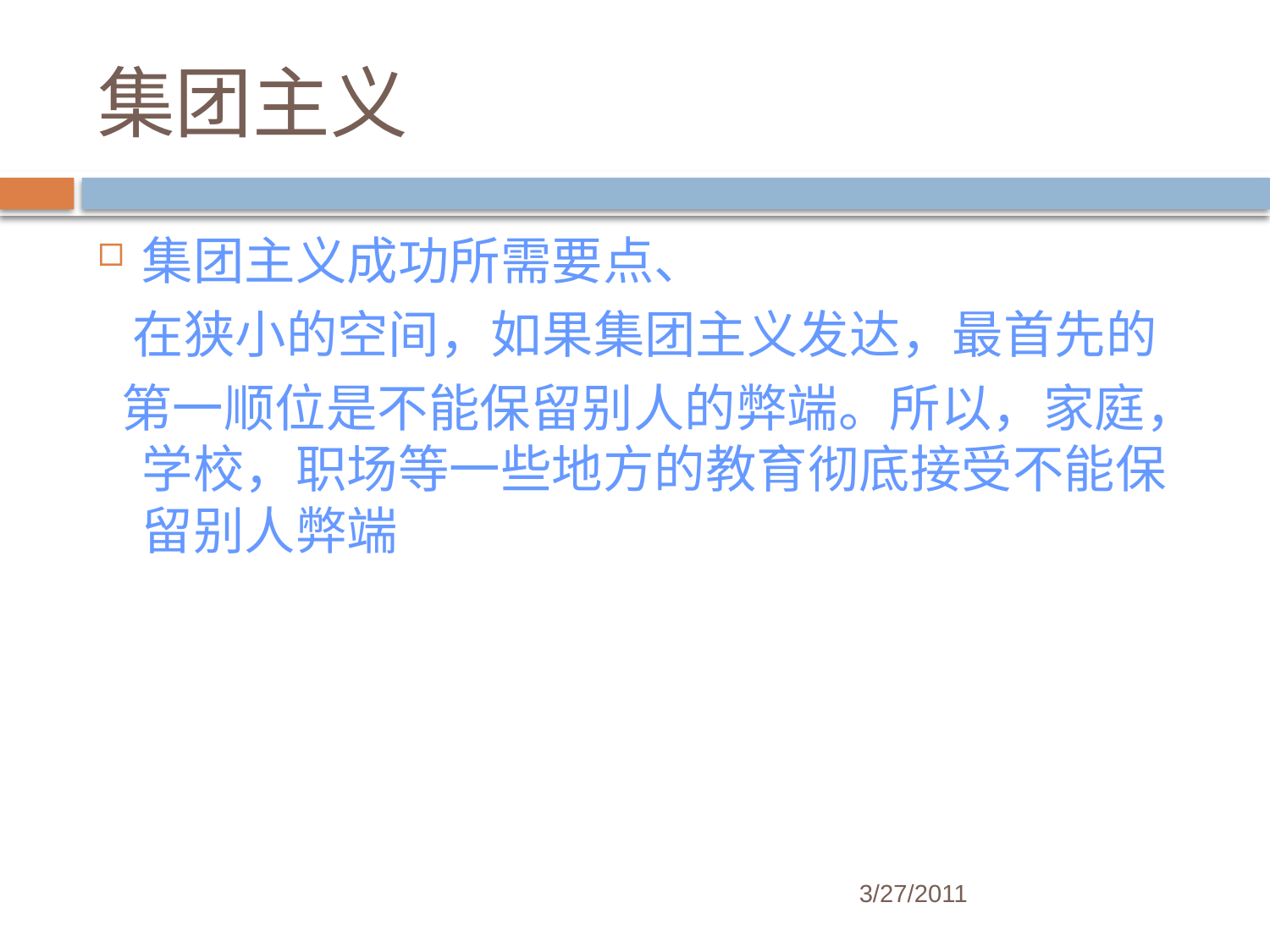

# 集团主义
集团主义成功所需要点、
  在狭小的空间，如果集团主义发达，最首先的
 第一顺位是不能保留别人的弊端。所以，家庭，学校，职场等一些地方的教育彻底接受不能保留别人弊端
3/27/2011